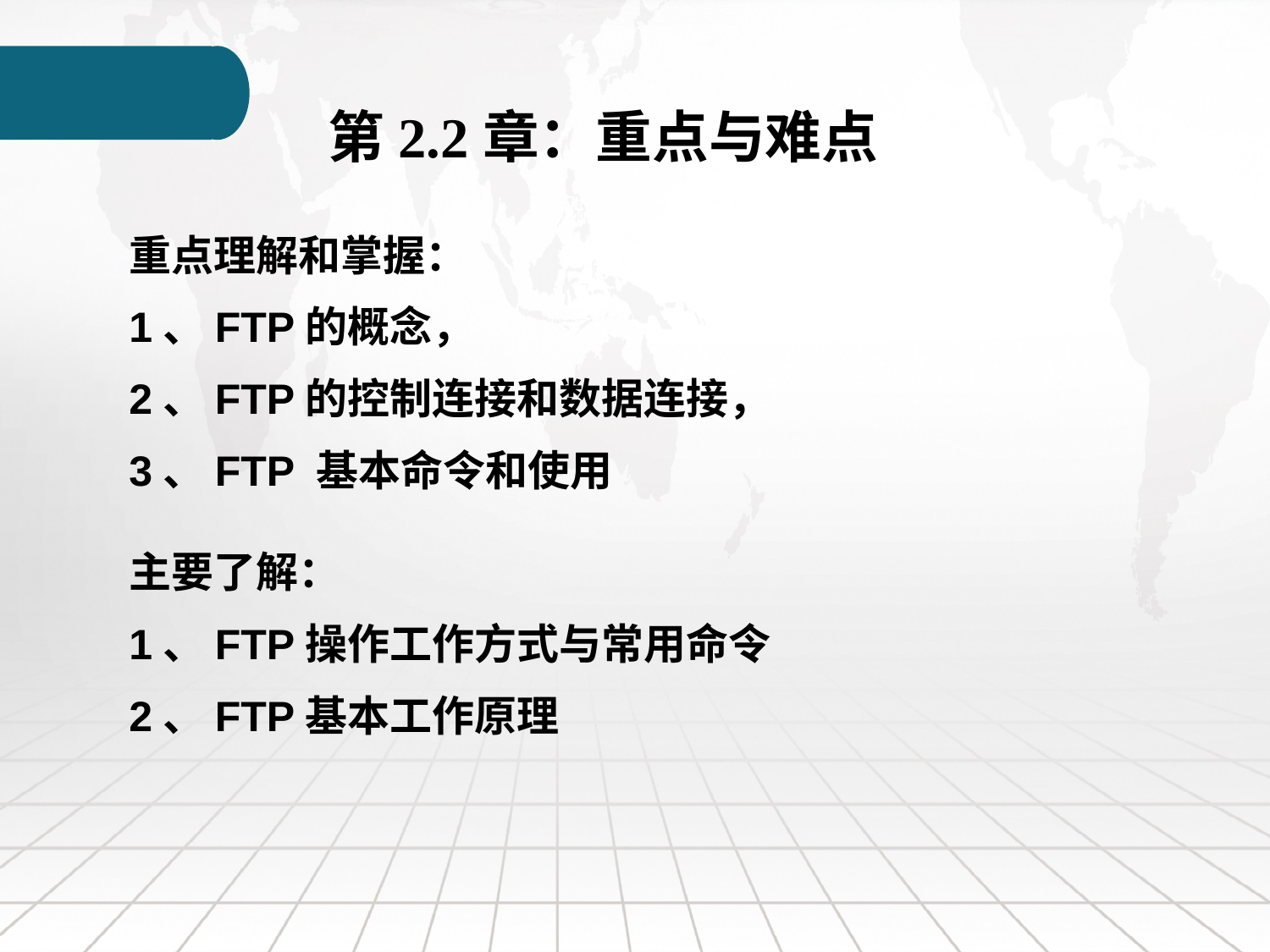

第2.2章：重点与难点
重点理解和掌握：
1、FTP的概念，
2、FTP的控制连接和数据连接，
3、FTP 基本命令和使用

主要了解：
1、FTP操作工作方式与常用命令
2、FTP基本工作原理